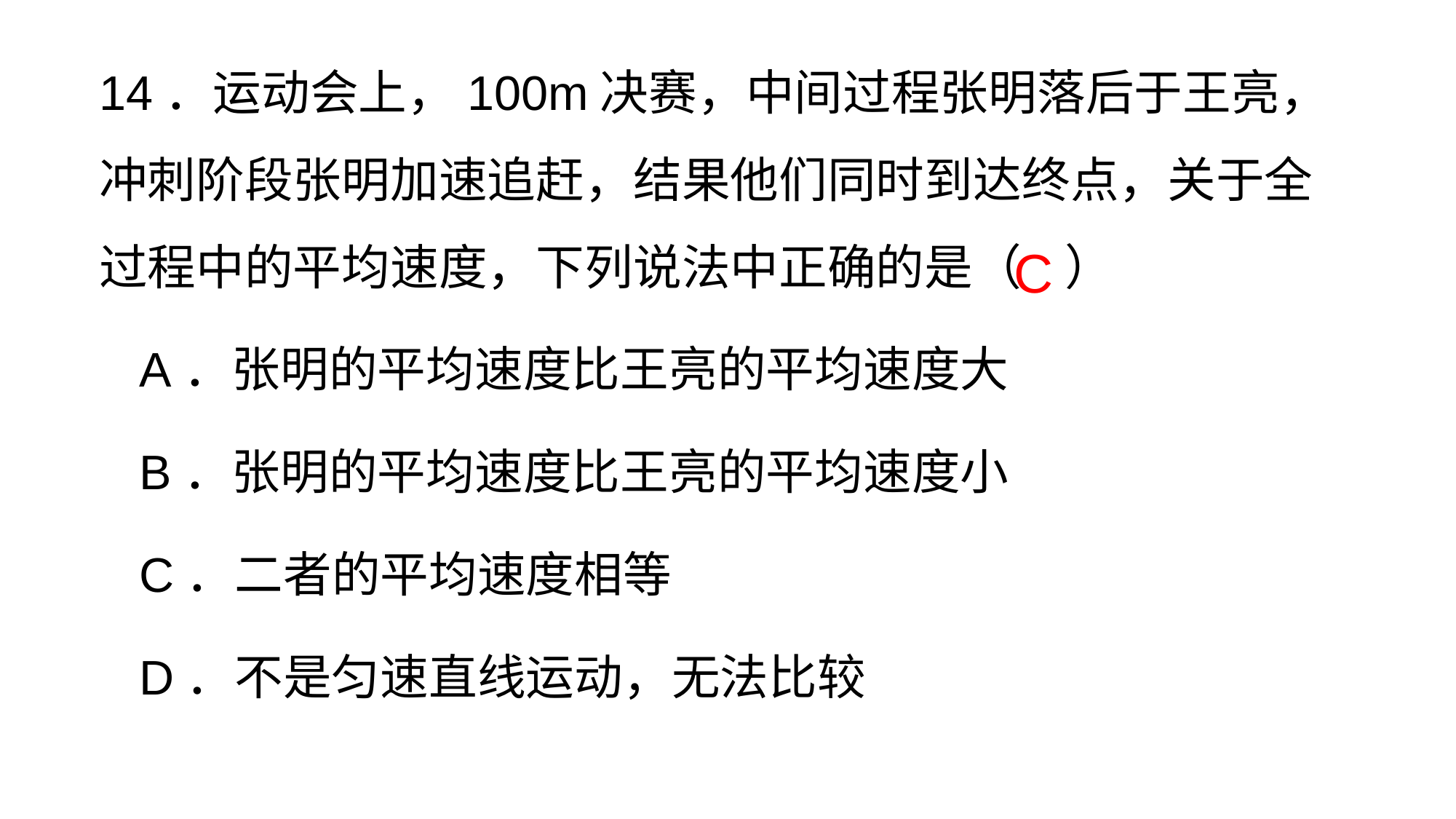

14．运动会上，100m决赛，中间过程张明落后于王亮，冲刺阶段张明加速追赶，结果他们同时到达终点，关于全过程中的平均速度，下列说法中正确的是（    ）
   A．张明的平均速度比王亮的平均速度大
   B．张明的平均速度比王亮的平均速度小
   C．二者的平均速度相等
   D．不是匀速直线运动，无法比较
C
22